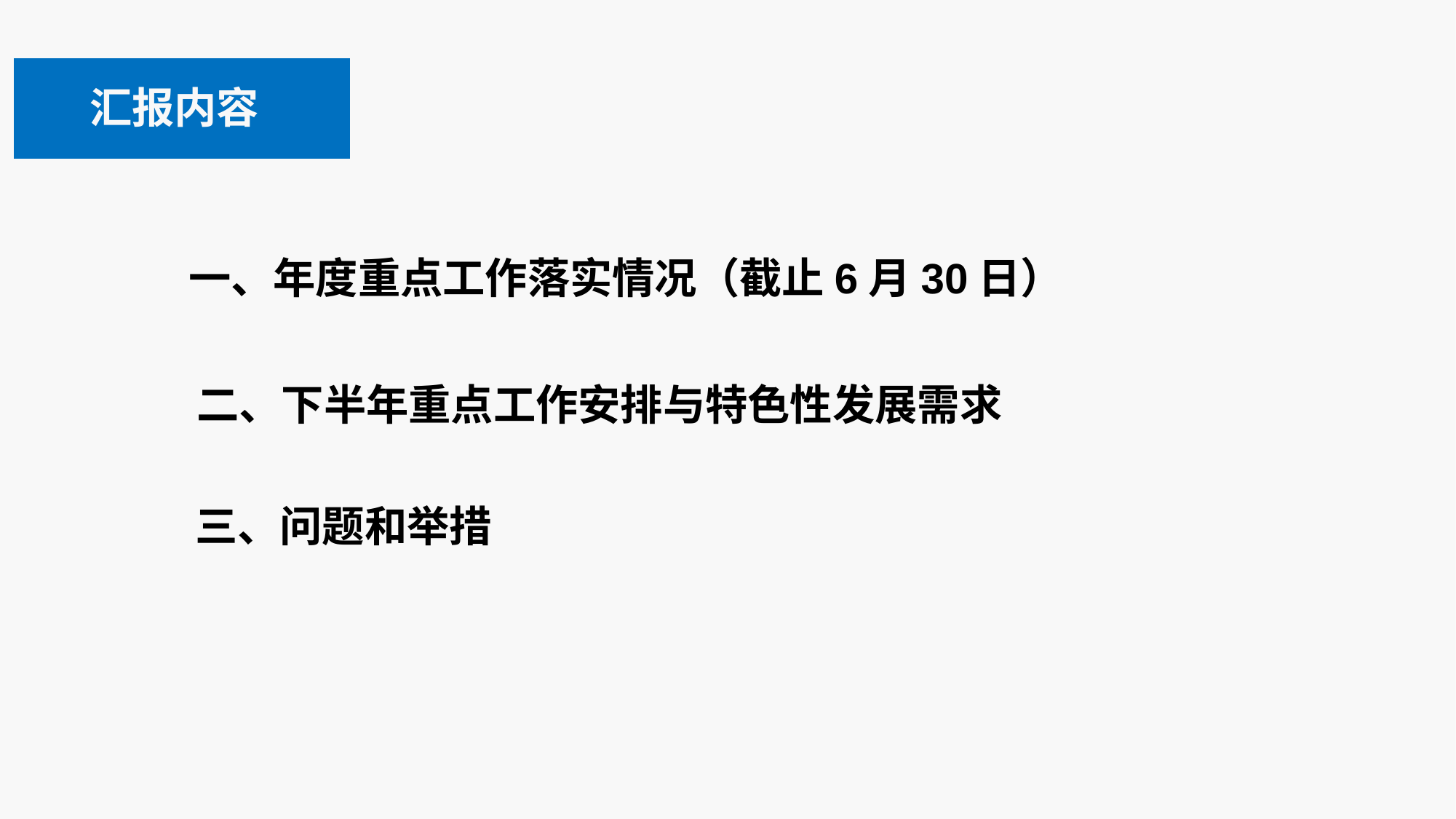

2
汇报内容
一、年度重点工作落实情况（截止6月30日）
二、下半年重点工作安排与特色性发展需求
三、问题和举措